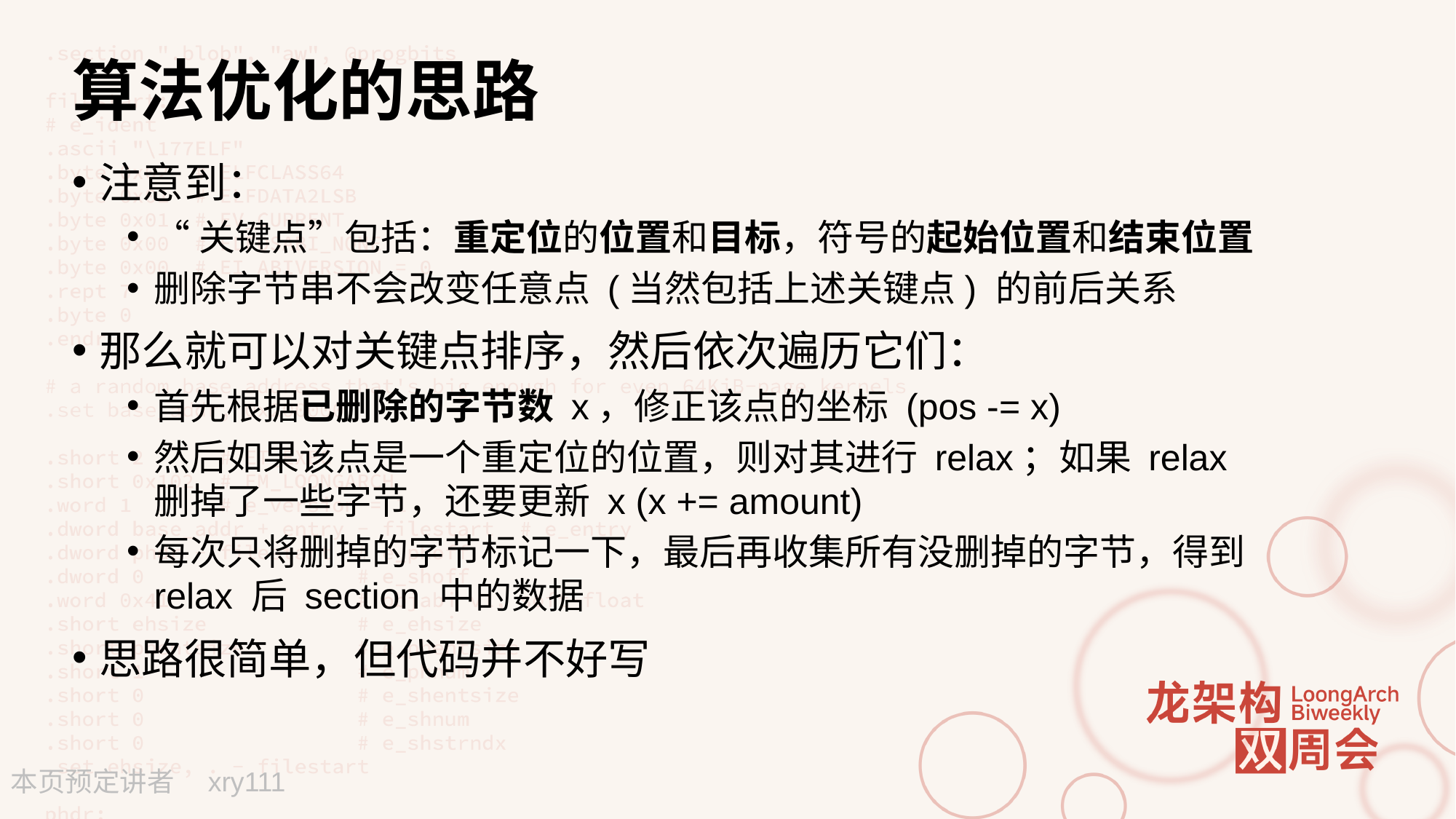

# 算法优化的思路
注意到：
“关键点”包括：重定位的位置和目标，符号的起始位置和结束位置
删除字节串不会改变任意点 (当然包括上述关键点) 的前后关系
那么就可以对关键点排序，然后依次遍历它们：
首先根据已删除的字节数 x，修正该点的坐标 (pos -= x)
然后如果该点是一个重定位的位置，则对其进行 relax；如果 relax 删掉了一些字节，还要更新 x (x += amount)
每次只将删掉的字节标记一下，最后再收集所有没删掉的字节，得到 relax 后 section 中的数据
思路很简单，但代码并不好写
xry111